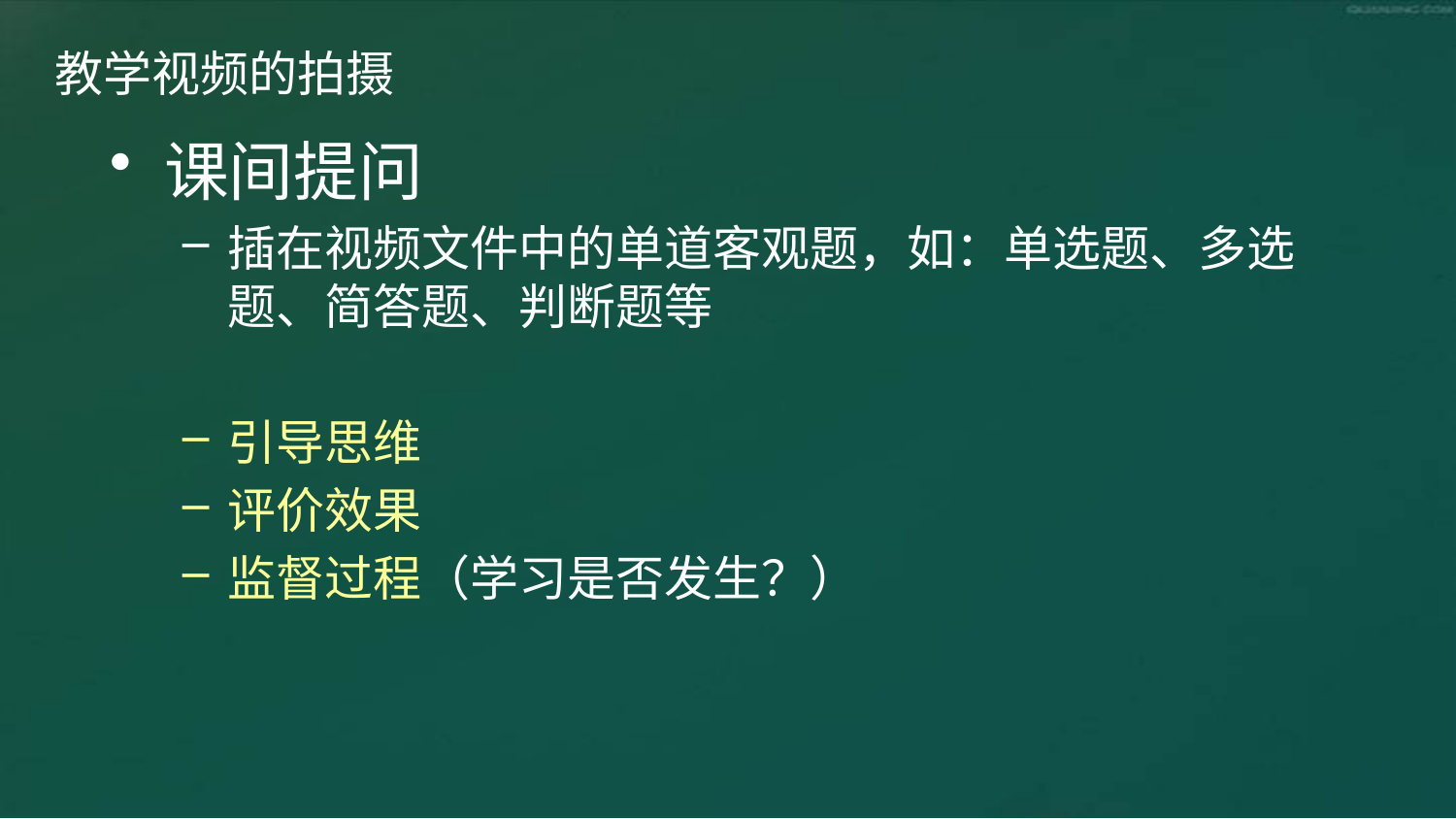

# 教学视频的拍摄
课间提问
插在视频文件中的单道客观题，如：单选题、多选题、简答题、判断题等

引导思维
评价效果
监督过程（学习是否发生？）